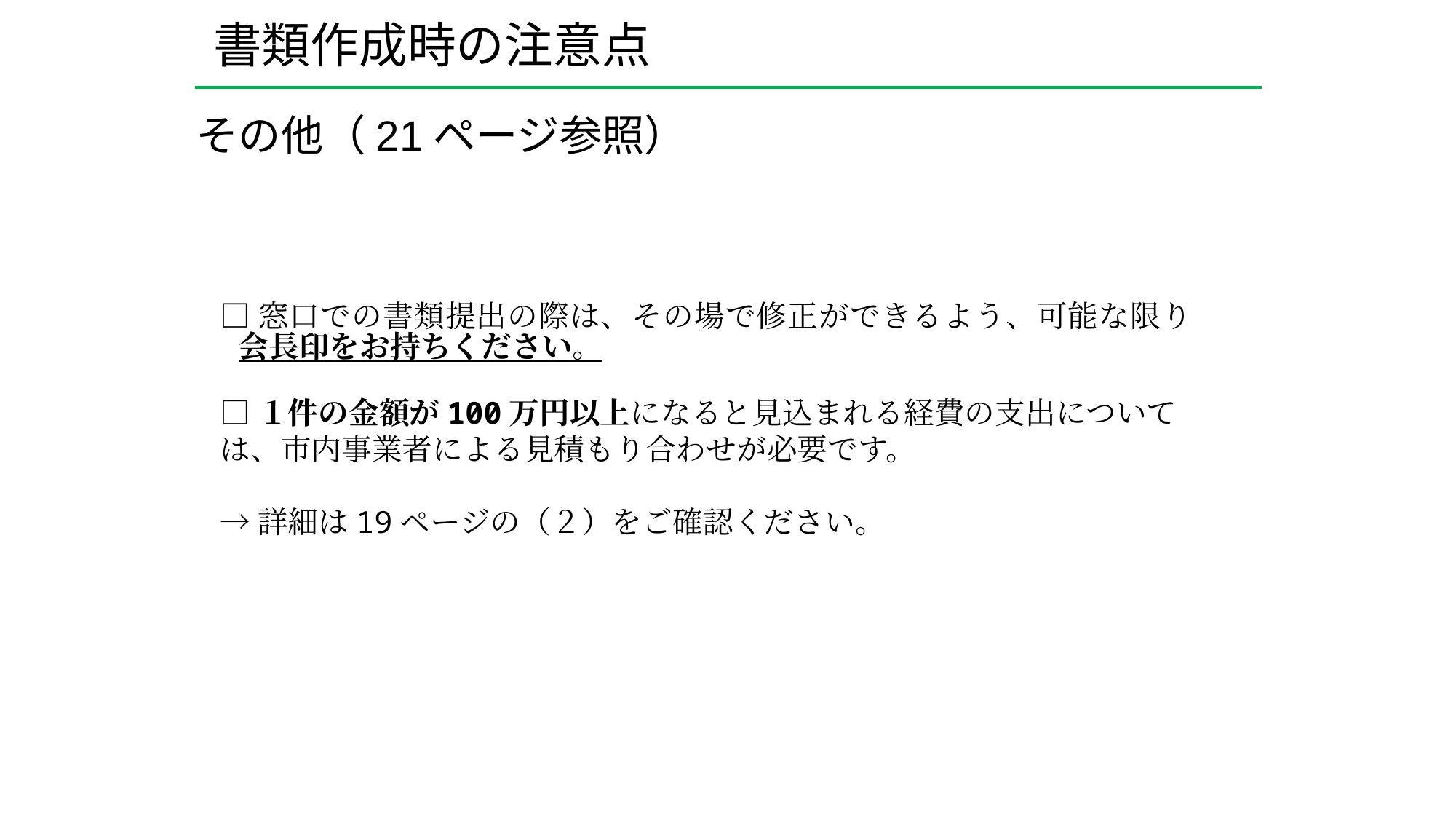

書類作成時の注意点
その他（21ページ参照）
□窓口での書類提出の際は、その場で修正ができるよう、可能な限り会長印をお持ちください。

□１件の金額が100万円以上になると見込まれる経費の支出については、市内事業者による見積もり合わせが必要です。

→詳細は19ページの（２）をご確認ください。